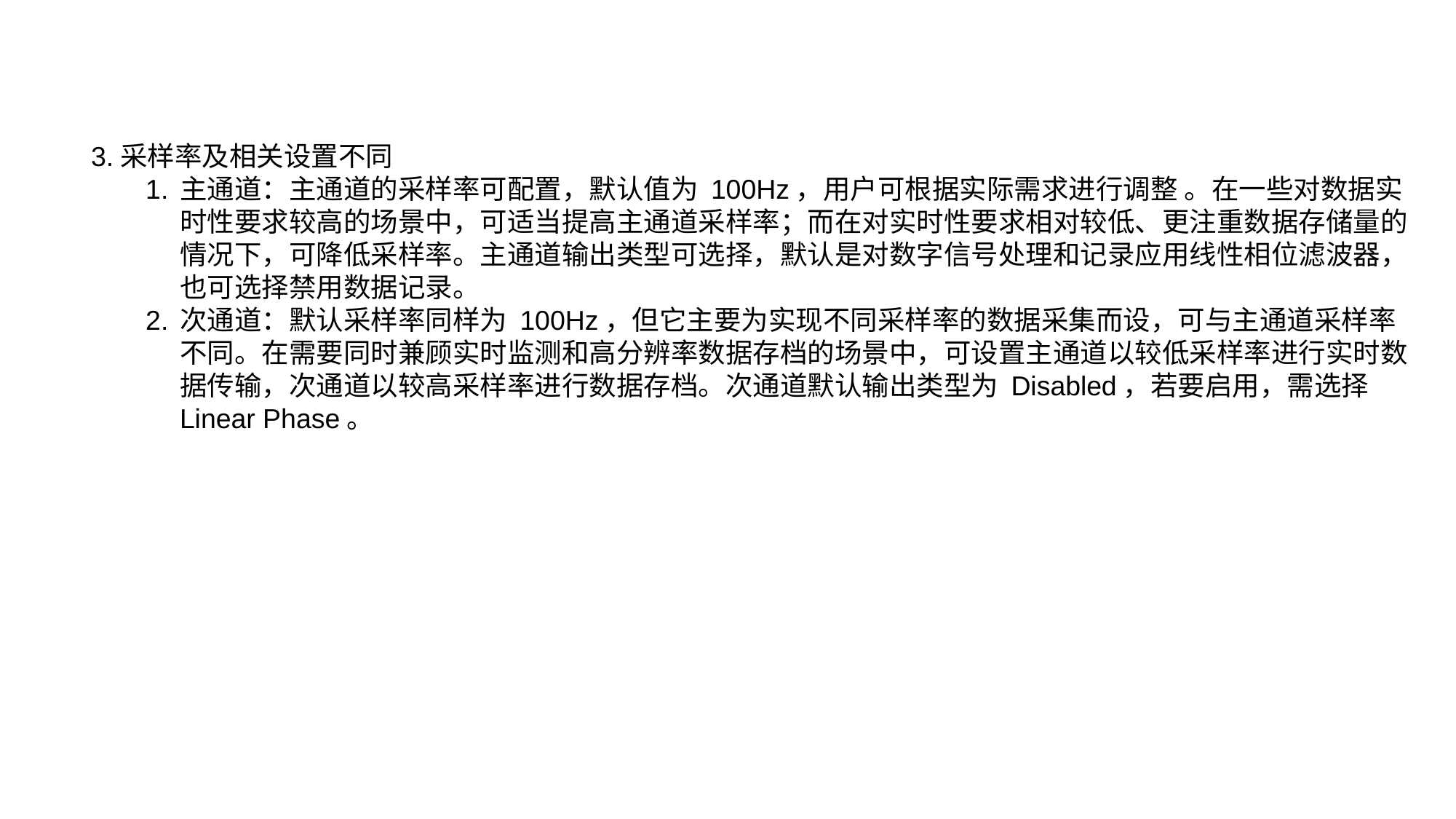

3.采样率及相关设置不同
主通道：主通道的采样率可配置，默认值为 100Hz，用户可根据实际需求进行调整 。在一些对数据实时性要求较高的场景中，可适当提高主通道采样率；而在对实时性要求相对较低、更注重数据存储量的情况下，可降低采样率。主通道输出类型可选择，默认是对数字信号处理和记录应用线性相位滤波器，也可选择禁用数据记录。
次通道：默认采样率同样为 100Hz，但它主要为实现不同采样率的数据采集而设，可与主通道采样率不同。在需要同时兼顾实时监测和高分辨率数据存档的场景中，可设置主通道以较低采样率进行实时数据传输，次通道以较高采样率进行数据存档。次通道默认输出类型为 Disabled，若要启用，需选择 Linear Phase。